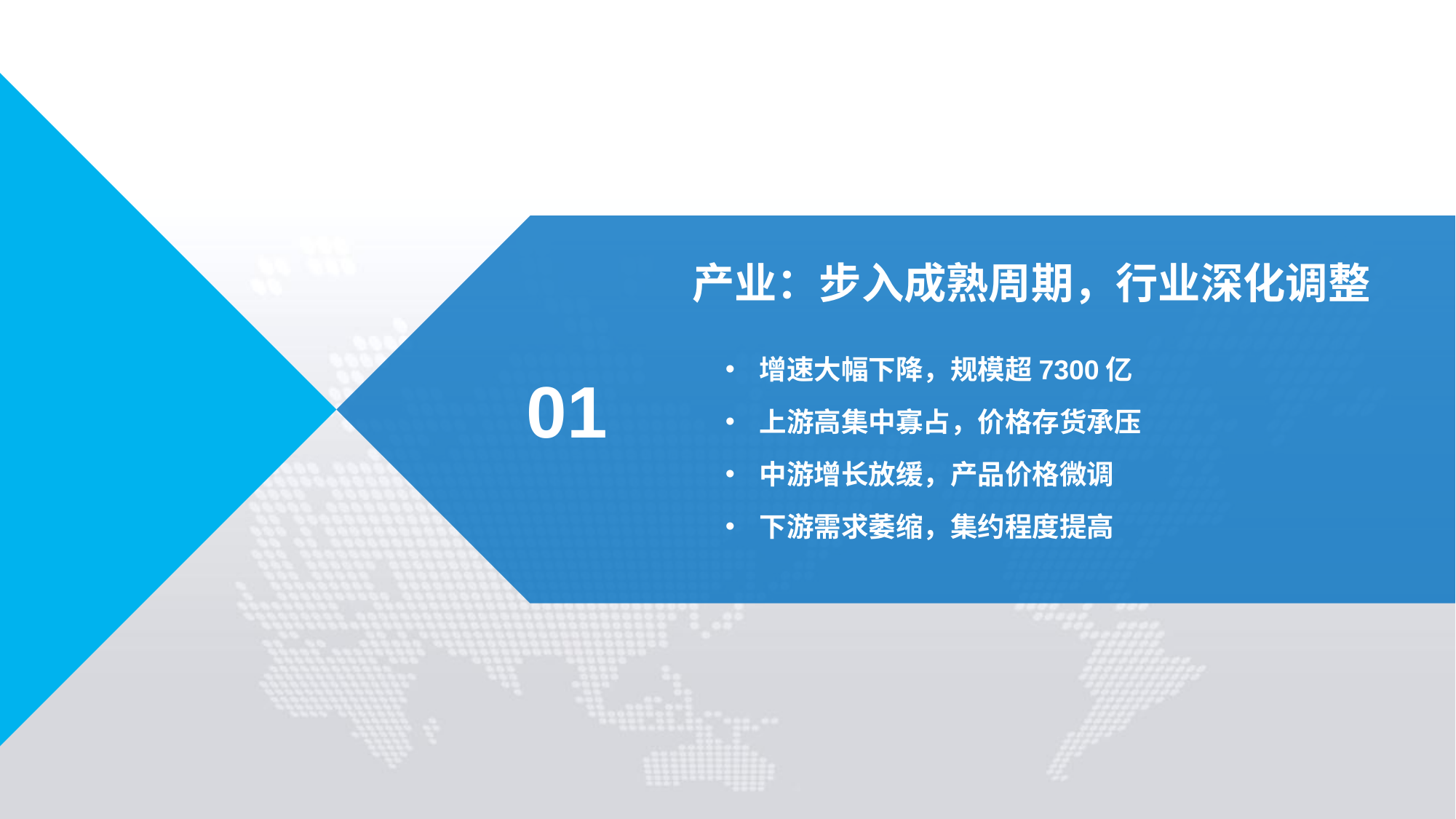

产业：步入成熟周期，行业深化调整
增速大幅下降，规模超7300亿
上游高集中寡占，价格存货承压
中游增长放缓，产品价格微调
下游需求萎缩，集约程度提高
01